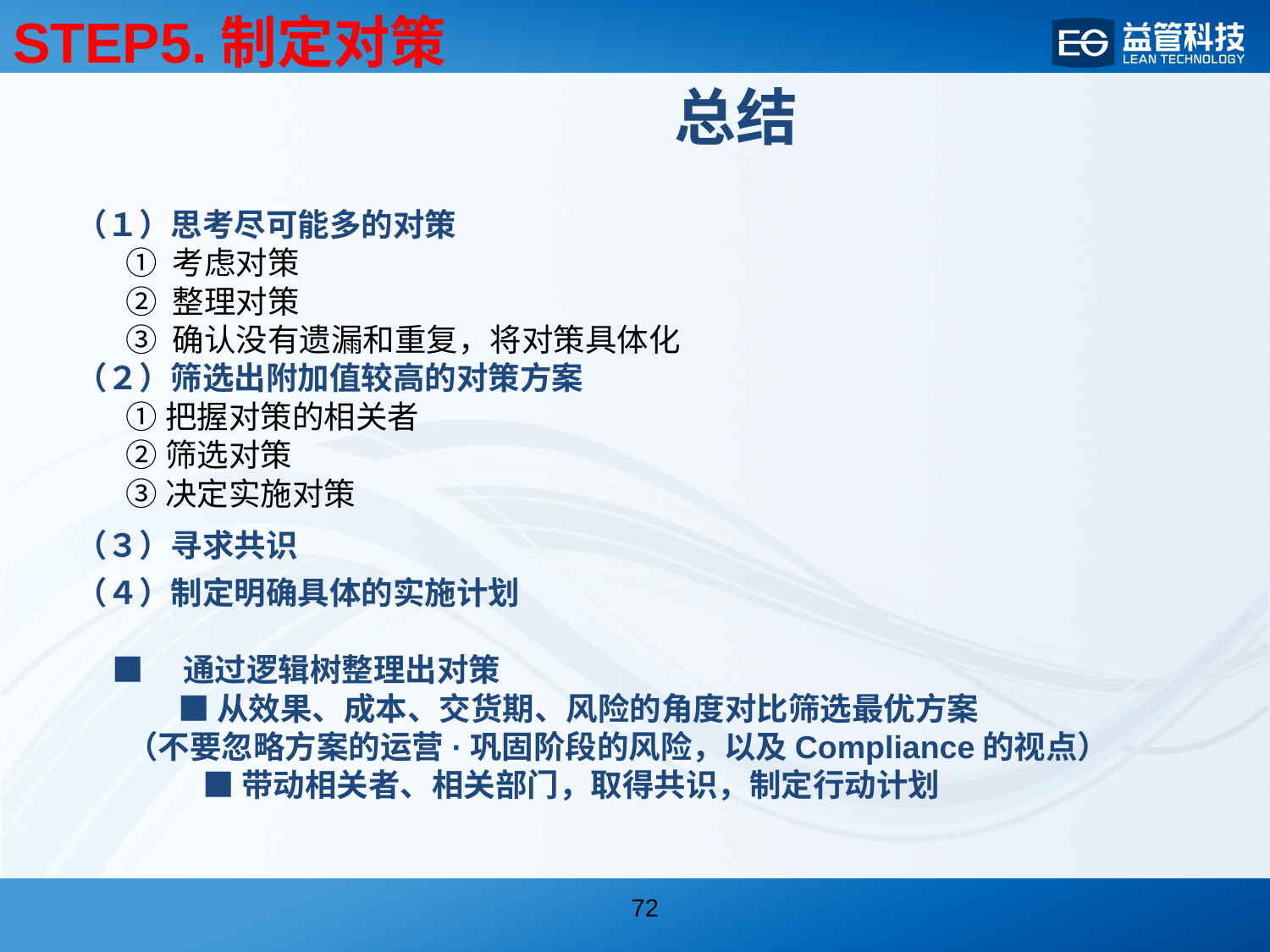

STEP5.制定对策
总结
（１）思考尽可能多的对策
       ① 考虑对策
       ② 整理对策
       ③ 确认没有遗漏和重复，将对策具体化
（２）筛选出附加值较高的对策方案
       ①把握对策的相关者
       ②筛选对策
       ③决定实施对策
（３）寻求共识
（４）制定明确具体的实施计划

     ■　通过逻辑树整理出对策
　　　 ■ 从效果、成本、交货期、风险的角度对比筛选最优方案
      （不要忽略方案的运营·巩固阶段的风险，以及Compliance的视点）
　　　　■ 带动相关者、相关部门，取得共识，制定行动计划